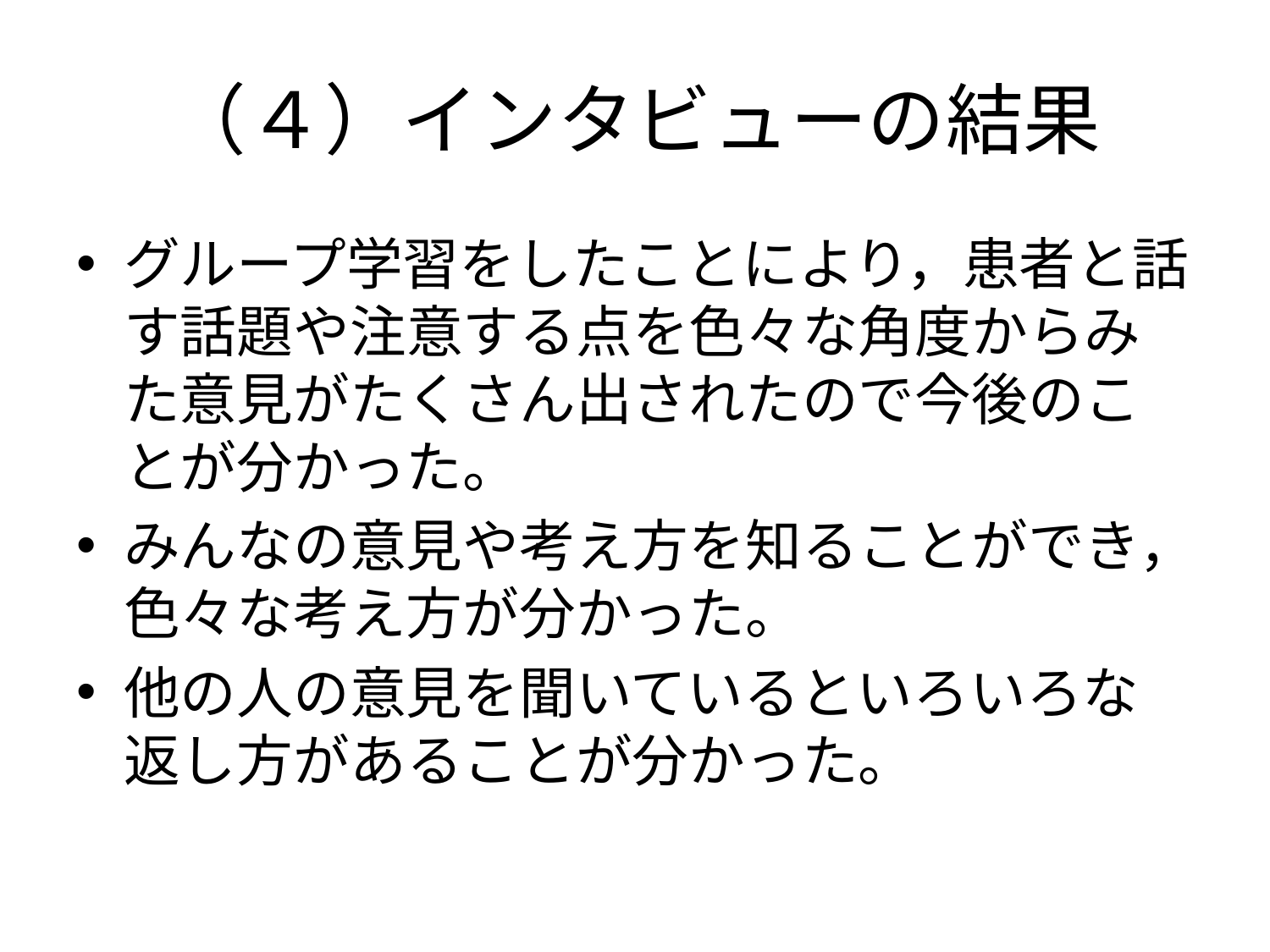

# （４）インタビューの結果
グループ学習をしたことにより，患者と話す話題や注意する点を色々な角度からみた意見がたくさん出されたので今後のことが分かった。
みんなの意見や考え方を知ることができ，色々な考え方が分かった。
他の人の意見を聞いているといろいろな返し方があることが分かった。